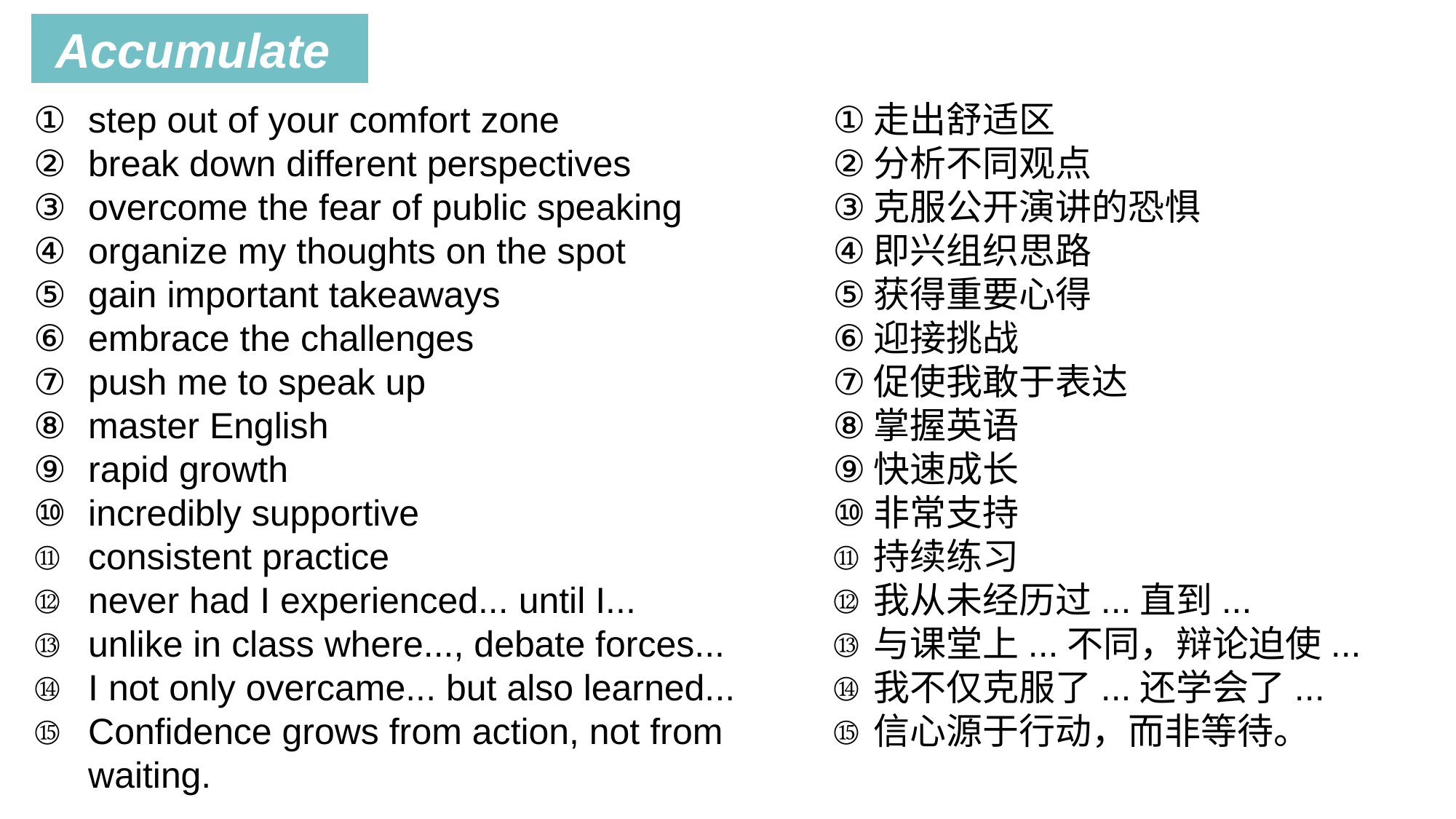

Accumulate
step out of your comfort zone
break down different perspectives
overcome the fear of public speaking
organize my thoughts on the spot
gain important takeaways
embrace the challenges
push me to speak up
master English
rapid growth
incredibly supportive
consistent practice
never had I experienced... until I...
unlike in class where..., debate forces...
I not only overcame... but also learned...
Confidence grows from action, not from waiting.

走出舒适区
分析不同观点
克服公开演讲的恐惧
即兴组织思路
获得重要心得
迎接挑战
促使我敢于表达
掌握英语
快速成长
非常支持
持续练习
我从未经历过...直到...
与课堂上...不同，辩论迫使...
我不仅克服了...还学会了...
信心源于行动，而非等待。